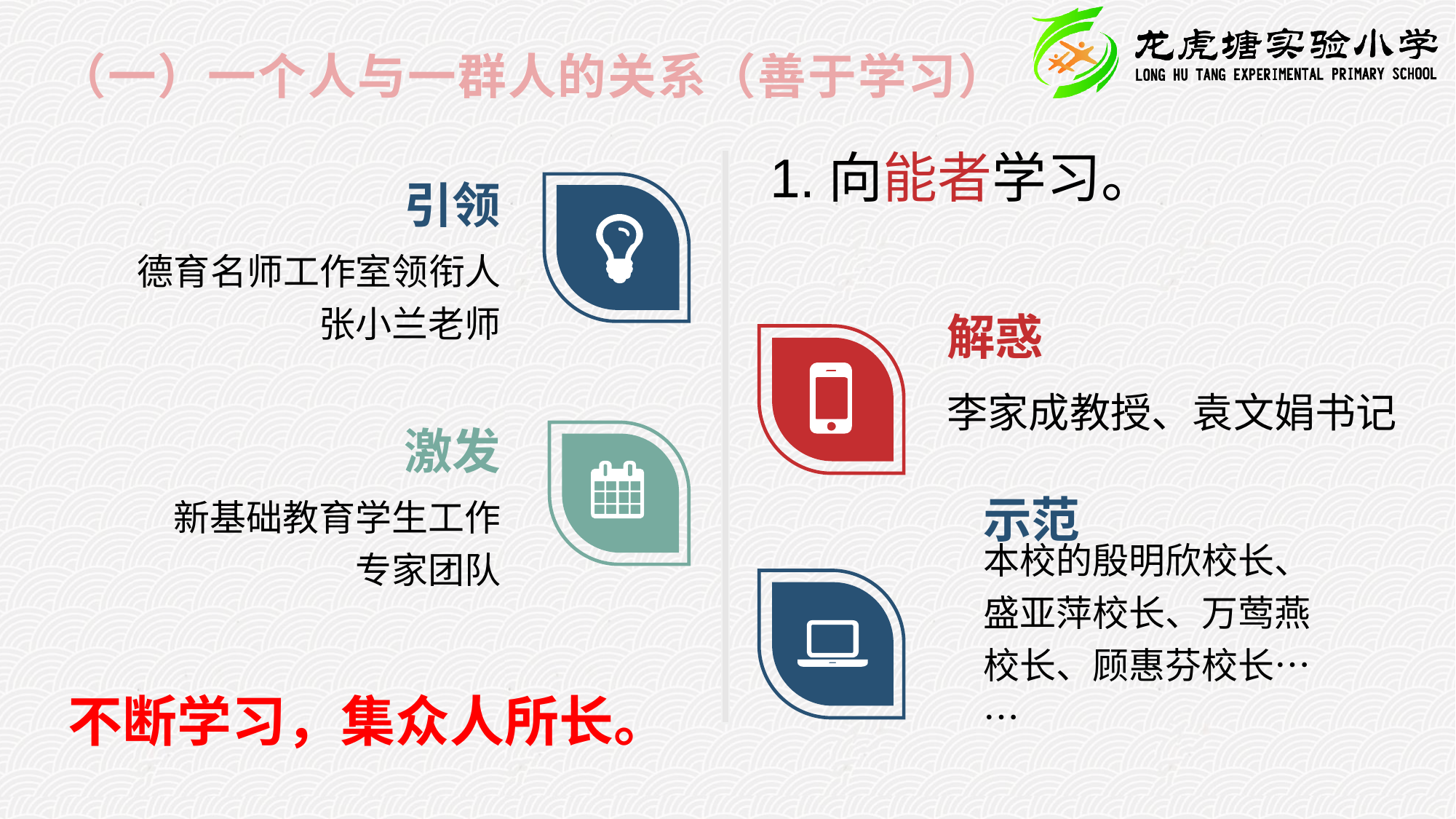

（一）一个人与一群人的关系（善于学习）
1.向能者学习。

引领
德育名师工作室领衔人张小兰老师
解惑
李家成教授、袁文娟书记

激发
新基础教育学生工作专家团队
示范
本校的殷明欣校长、盛亚萍校长、万莺燕校长、顾惠芬校长……

不断学习，集众人所长。